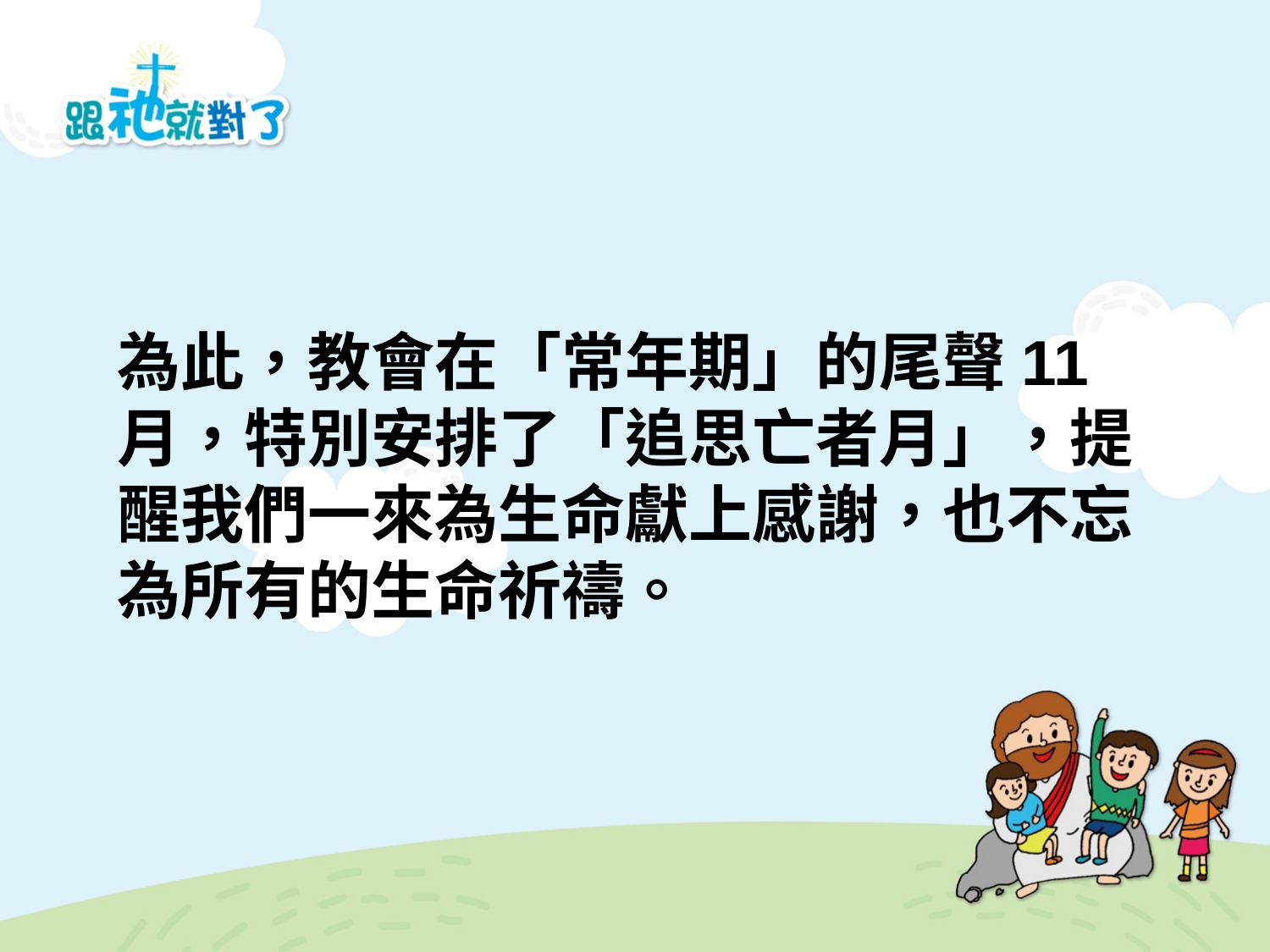

為此，教會在「常年期」的尾聲11月，特別安排了「追思亡者月」，提醒我們一來為生命獻上感謝，也不忘為所有的生命祈禱。